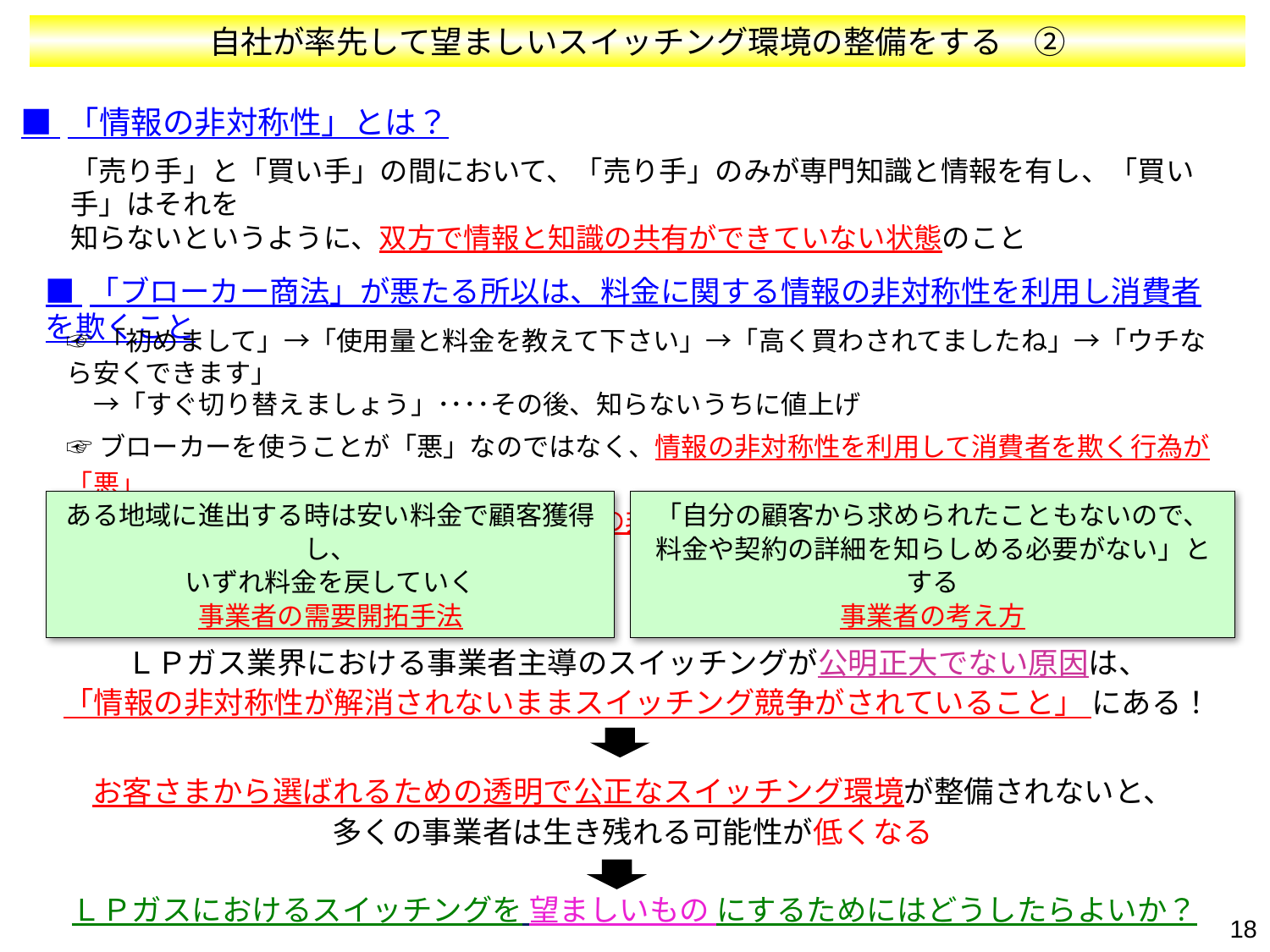

自社が率先して望ましいスイッチング環境の整備をする　②
■ 「情報の非対称性」とは？
「売り手」と「買い手」の間において、「売り手」のみが専門知識と情報を有し、「買い手」はそれを
知らないというように、双方で情報と知識の共有ができていない状態のこと
■ 「ブローカー商法」が悪たる所以は、料金に関する情報の非対称性を利用し消費者を欺くこと
☞「初めまして」→「使用量と料金を教えて下さい」→「高く買わされてましたね」→「ウチなら安くできます」
　→「すぐ切り替えましょう」････その後、知らないうちに値上げ
☞ブローカーを使うことが「悪」なのではなく、情報の非対称性を利用して消費者を欺く行為が「悪」
☞ブローカー商法でなくても、以下も「情報の非対称性を利用した事業運営を行っている」点で本質は同じ。
ある地域に進出する時は安い料金で顧客獲得し、
いずれ料金を戻していく
事業者の需要開拓手法
「自分の顧客から求められたこともないので、
料金や契約の詳細を知らしめる必要がない」とする
事業者の考え方
ＬＰガス業界における事業者主導のスイッチングが公明正大でない原因は、
「情報の非対称性が解消されないままスイッチング競争がされていること」 にある！

お客さまから選ばれるための透明で公正なスイッチング環境が整備されないと、
多くの事業者は生き残れる可能性が低くなる

ＬＰガスにおけるスイッチングを 望ましいもの にするためにはどうしたらよいか？
18